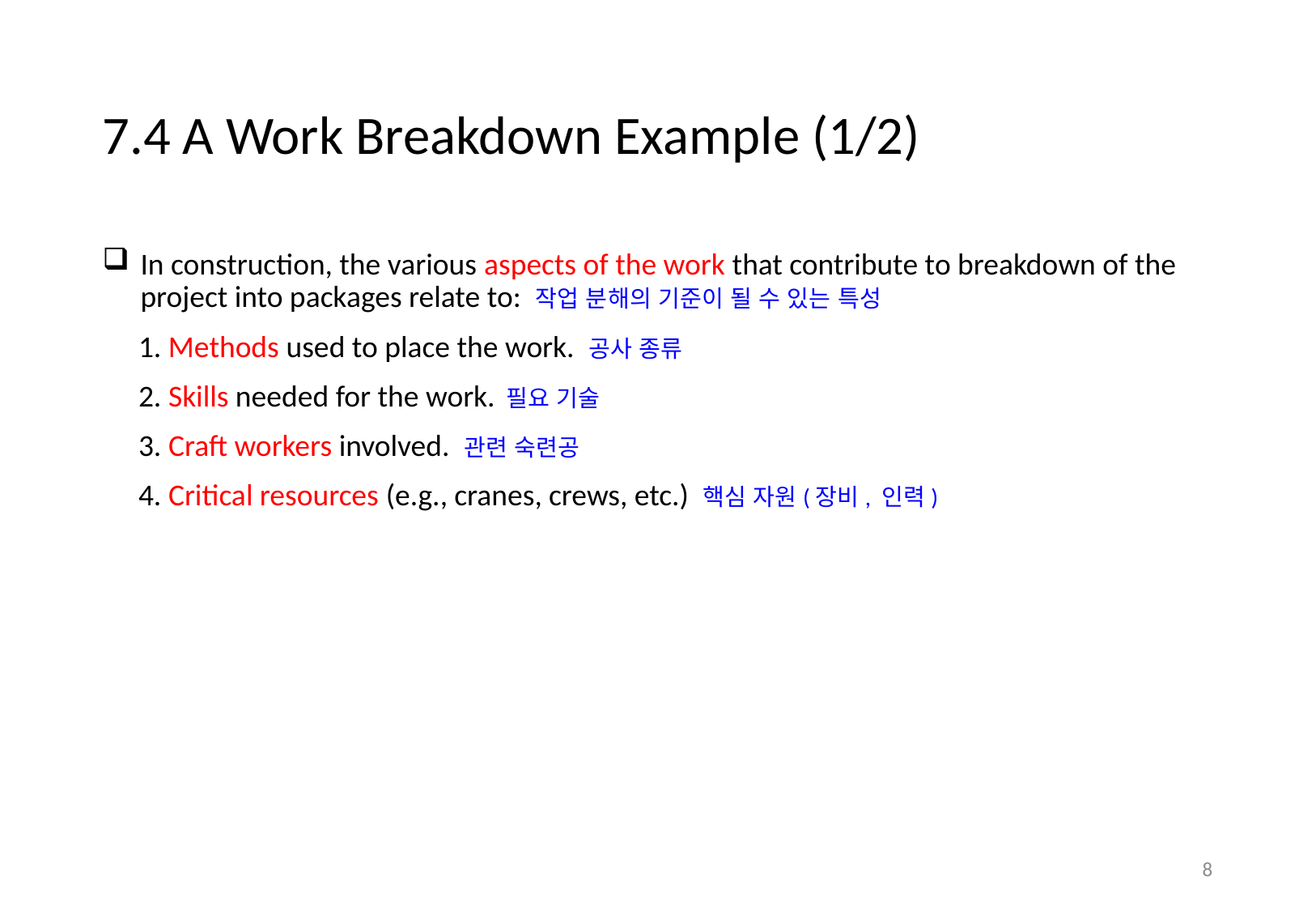

# 7.4 A Work Breakdown Example (1/2)
In construction, the various aspects of the work that contribute to breakdown of the project into packages relate to: 작업 분해의 기준이 될 수 있는 특성
1. Methods used to place the work. 공사 종류
2. Skills needed for the work. 필요 기술
3. Craft workers involved. 관련 숙련공
4. Critical resources (e.g., cranes, crews, etc.) 핵심 자원(장비, 인력)
8